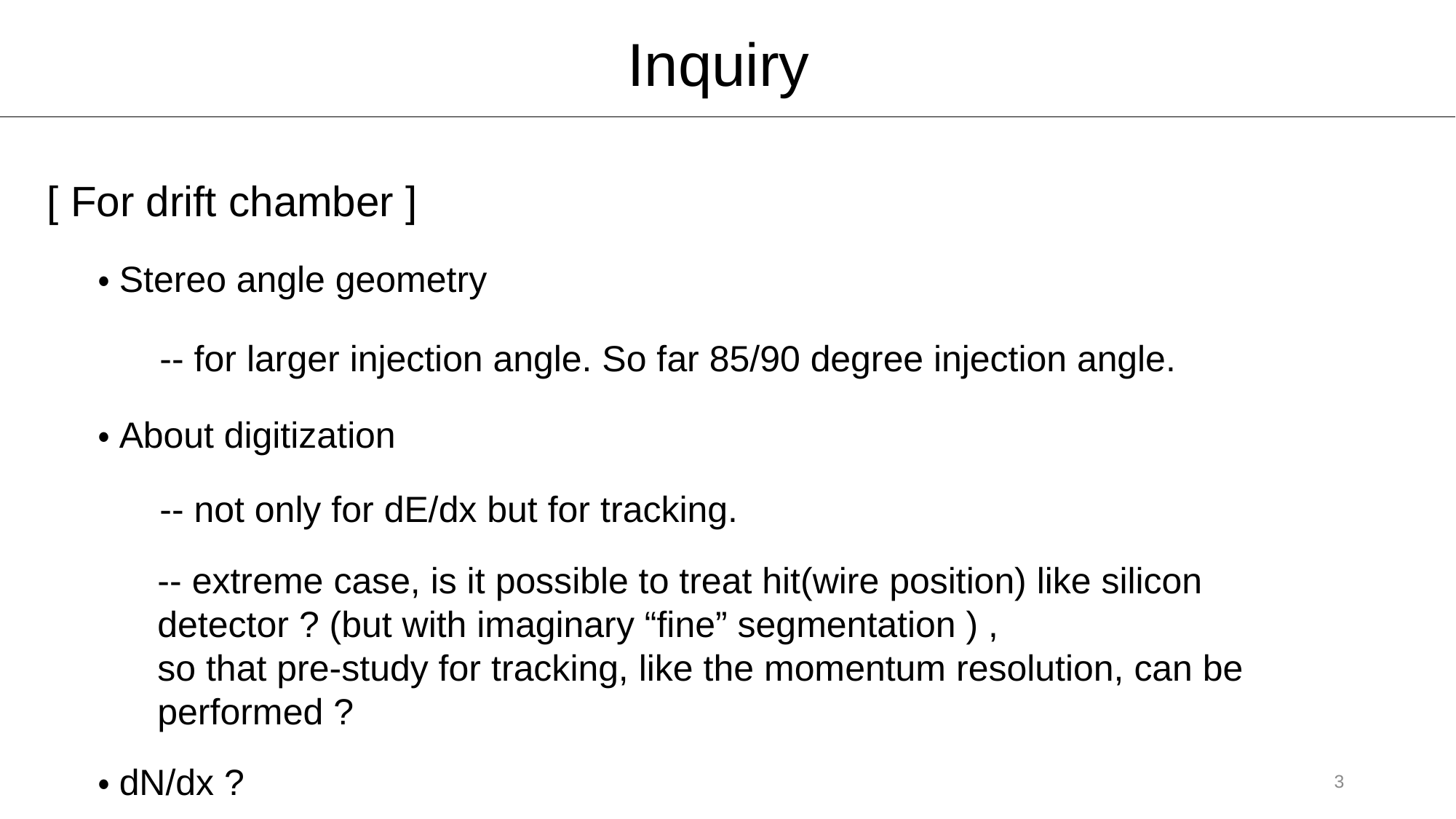

Inquiry
[ For drift chamber ]
・Stereo angle geometry
-- for larger injection angle. So far 85/90 degree injection angle.
・About digitization
-- not only for dE/dx but for tracking.
-- extreme case, is it possible to treat hit(wire position) like silicon detector ? (but with imaginary “fine” segmentation ) ,
so that pre-study for tracking, like the momentum resolution, can be performed ?
・dN/dx ?
3